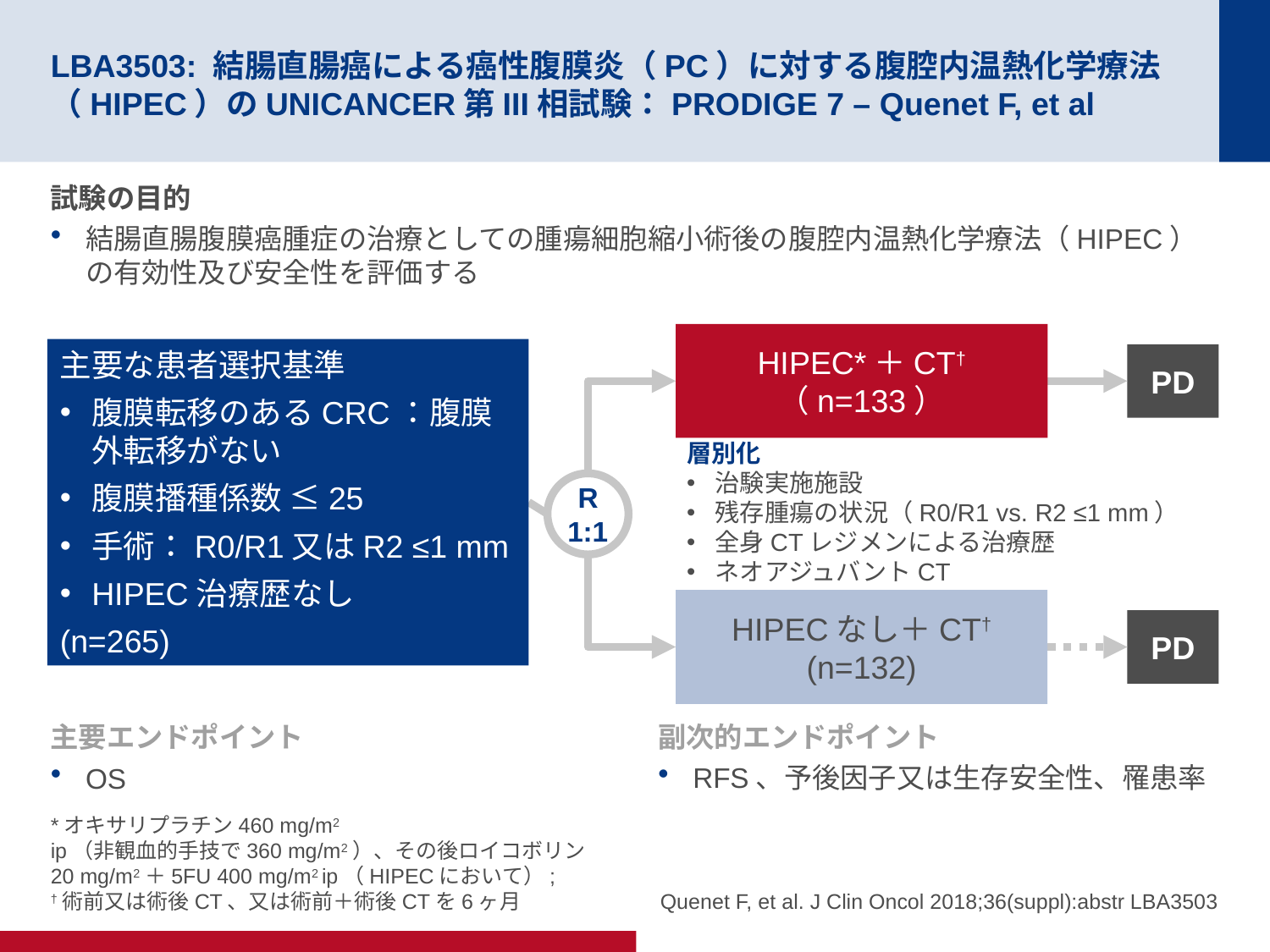

# LBA3503: 結腸直腸癌による癌性腹膜炎（PC）に対する腹腔内温熱化学療法（HIPEC）のUNICANCER第III相試験：PRODIGE 7 – Quenet F, et al
試験の目的
結腸直腸腹膜癌腫症の治療としての腫瘍細胞縮小術後の腹腔内温熱化学療法（HIPEC）の有効性及び安全性を評価する
HIPEC*＋CT†
（n=133）
主要な患者選択基準
腹膜転移のあるCRC：腹膜外転移がない
腹膜播種係数 ≤25
手術：R0/R1又はR2 ≤1 mm
HIPEC治療歴なし
(n=265)
PD
層別化
治験実施施設
残存腫瘍の状況（R0/R1 vs. R2 ≤1 mm）
全身CTレジメンによる治療歴
ネオアジュバントCT
R
1:1
HIPECなし＋CT† (n=132)
PD
主要エンドポイント
OS

副次的エンドポイント
RFS、予後因子又は生存安全性、罹患率
*オキサリプラチン460 mg/m2 ip（非観血的手技で360 mg/m2）、その後ロイコボリン20 mg/m2＋5FU 400 mg/m2 ip（HIPECにおいて）;
†術前又は術後CT、又は術前＋術後CTを6ヶ月
Quenet F, et al. J Clin Oncol 2018;36(suppl):abstr LBA3503